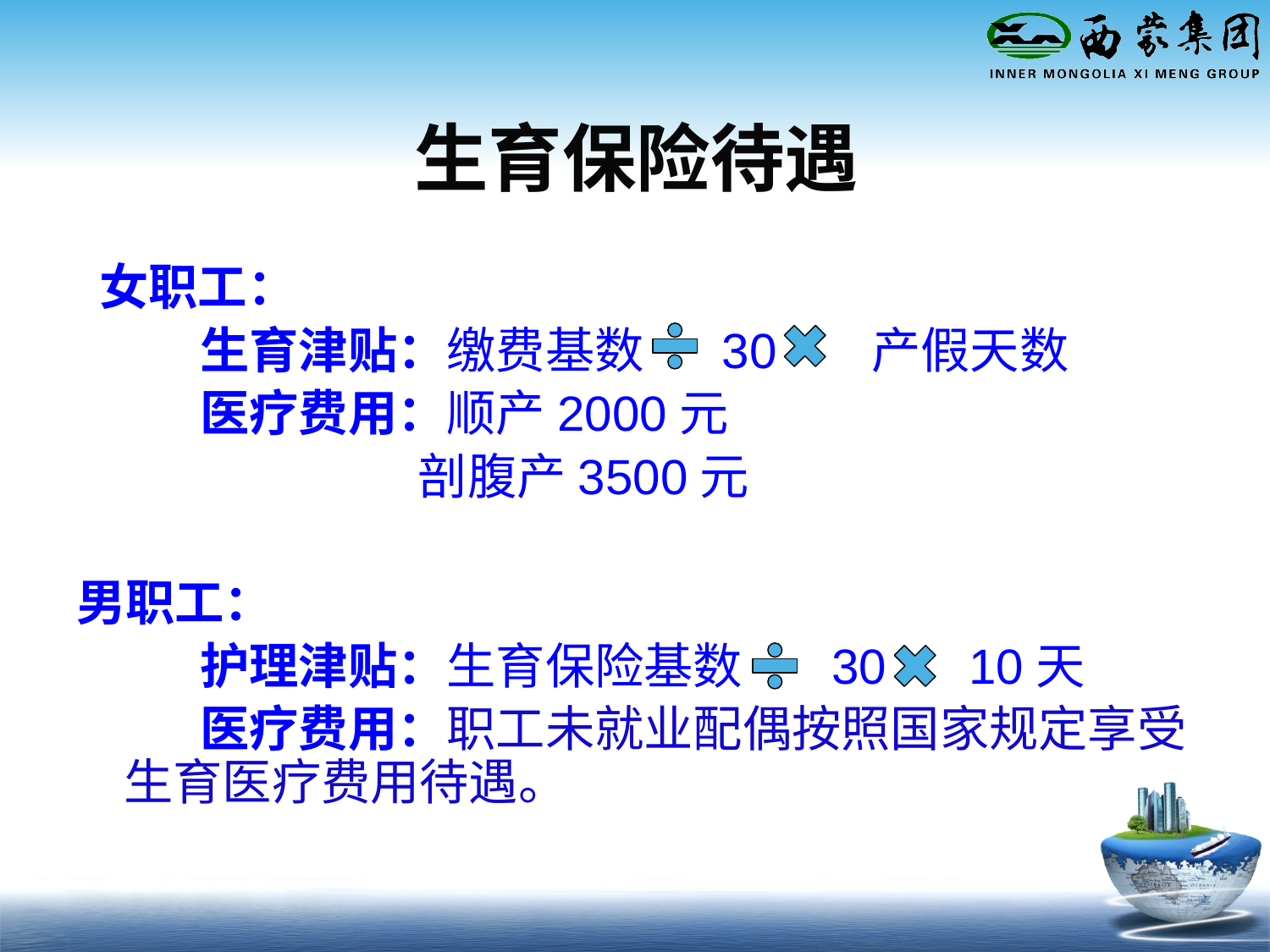

# 生育保险待遇
 女职工：
          生育津贴：缴费基数      30      产假天数
          医疗费用：顺产2000元
                              剖腹产3500元

男职工：
          护理津贴：生育保险基数       30      10天
          医疗费用：职工未就业配偶按照国家规定享受生育医疗费用待遇。